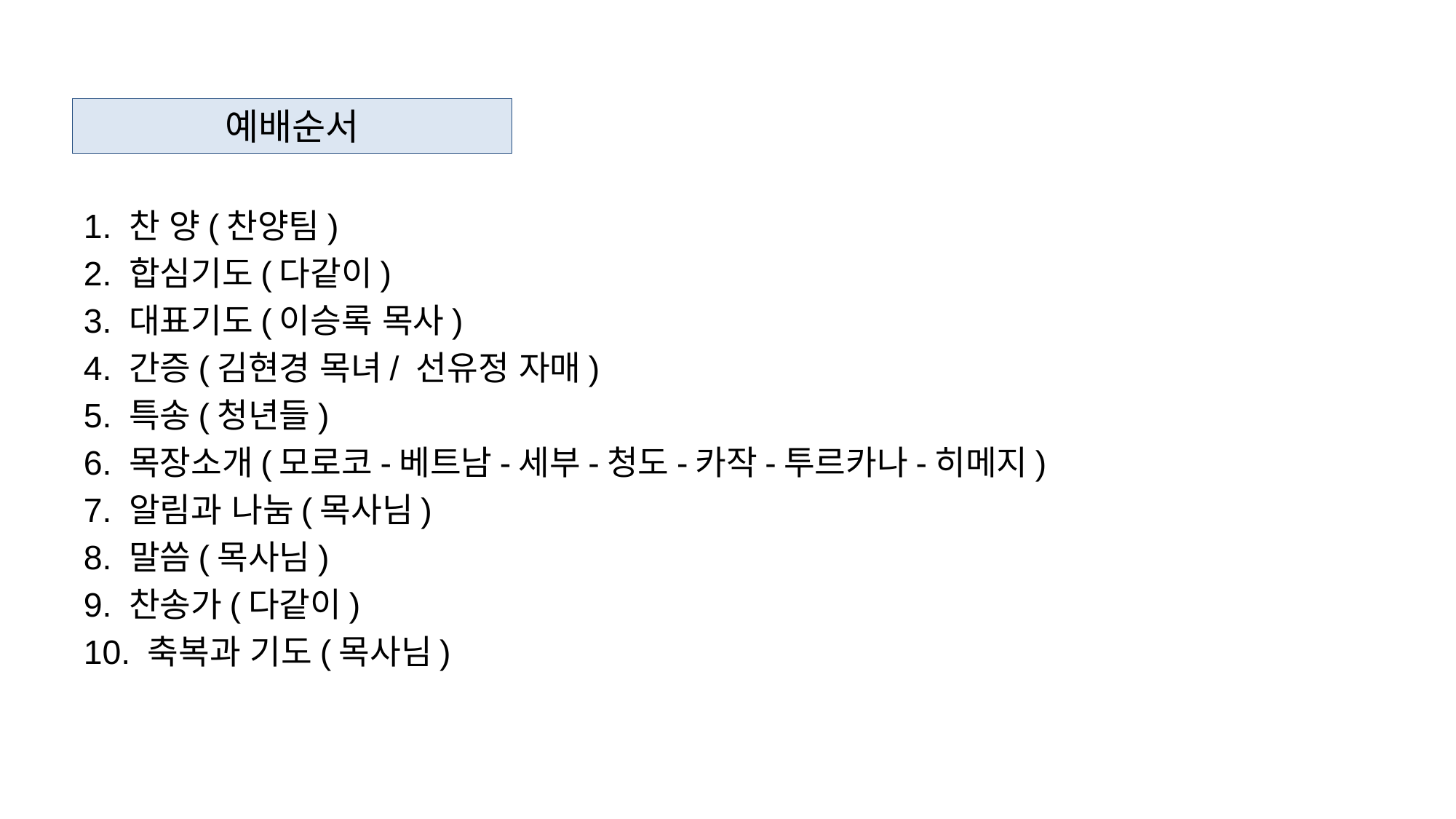

# 예배순서
1. 찬 양(찬양팀)
2. 합심기도(다같이)
3. 대표기도(이승록 목사)
4. 간증(김현경 목녀/ 선유정 자매)
5. 특송(청년들)
6. 목장소개(모로코-베트남-세부-청도-카작-투르카나-히메지)
7. 알림과 나눔(목사님)
8. 말씀(목사님)
9. 찬송가(다같이)
10. 축복과 기도(목사님)